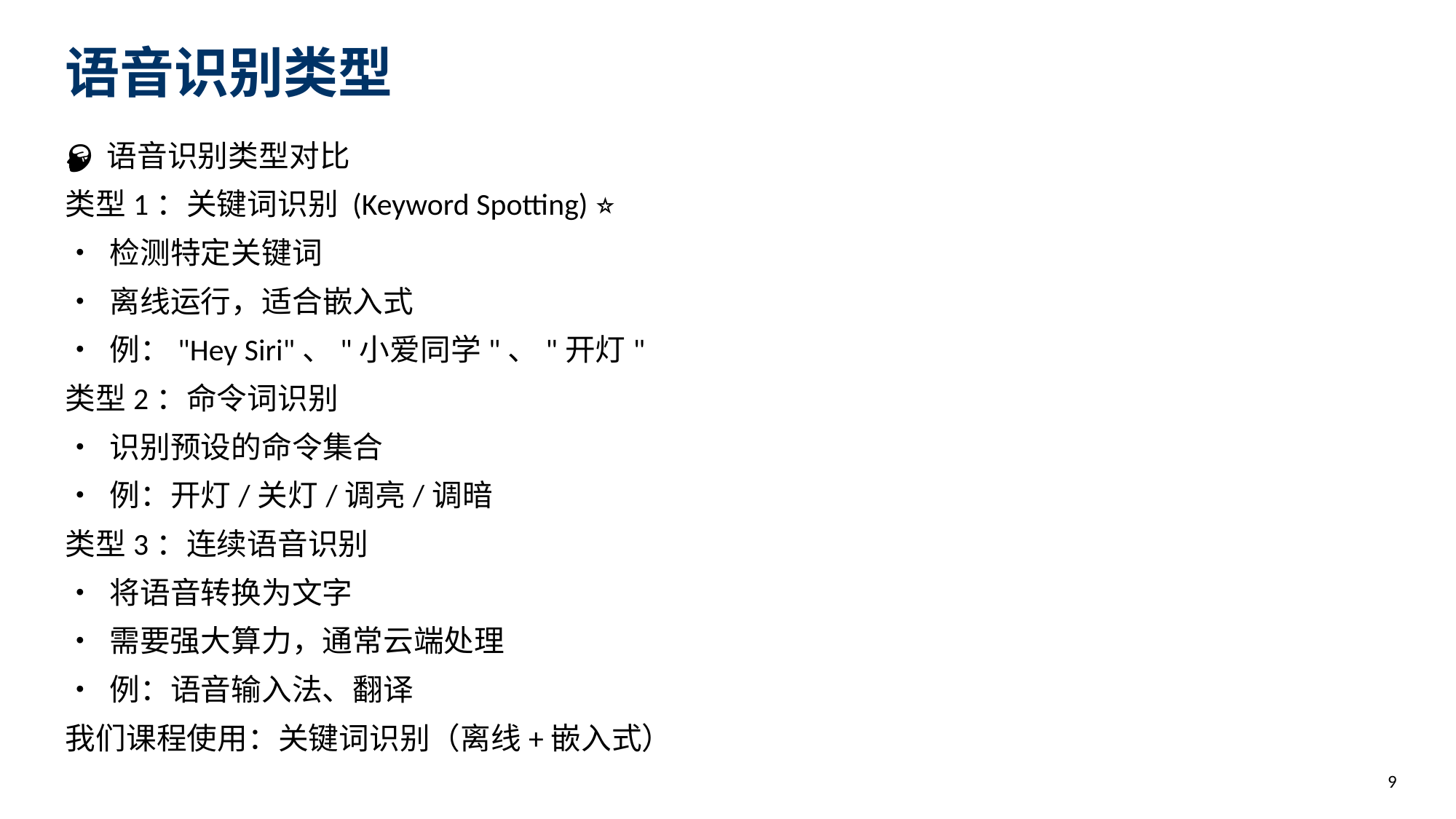

语音识别类型
🧠 语音识别类型对比
类型1：关键词识别 (Keyword Spotting) ⭐
• 检测特定关键词
• 离线运行，适合嵌入式
• 例："Hey Siri"、"小爱同学"、"开灯"
类型2：命令词识别
• 识别预设的命令集合
• 例：开灯/关灯/调亮/调暗
类型3：连续语音识别
• 将语音转换为文字
• 需要强大算力，通常云端处理
• 例：语音输入法、翻译
我们课程使用：关键词识别（离线+嵌入式）
9